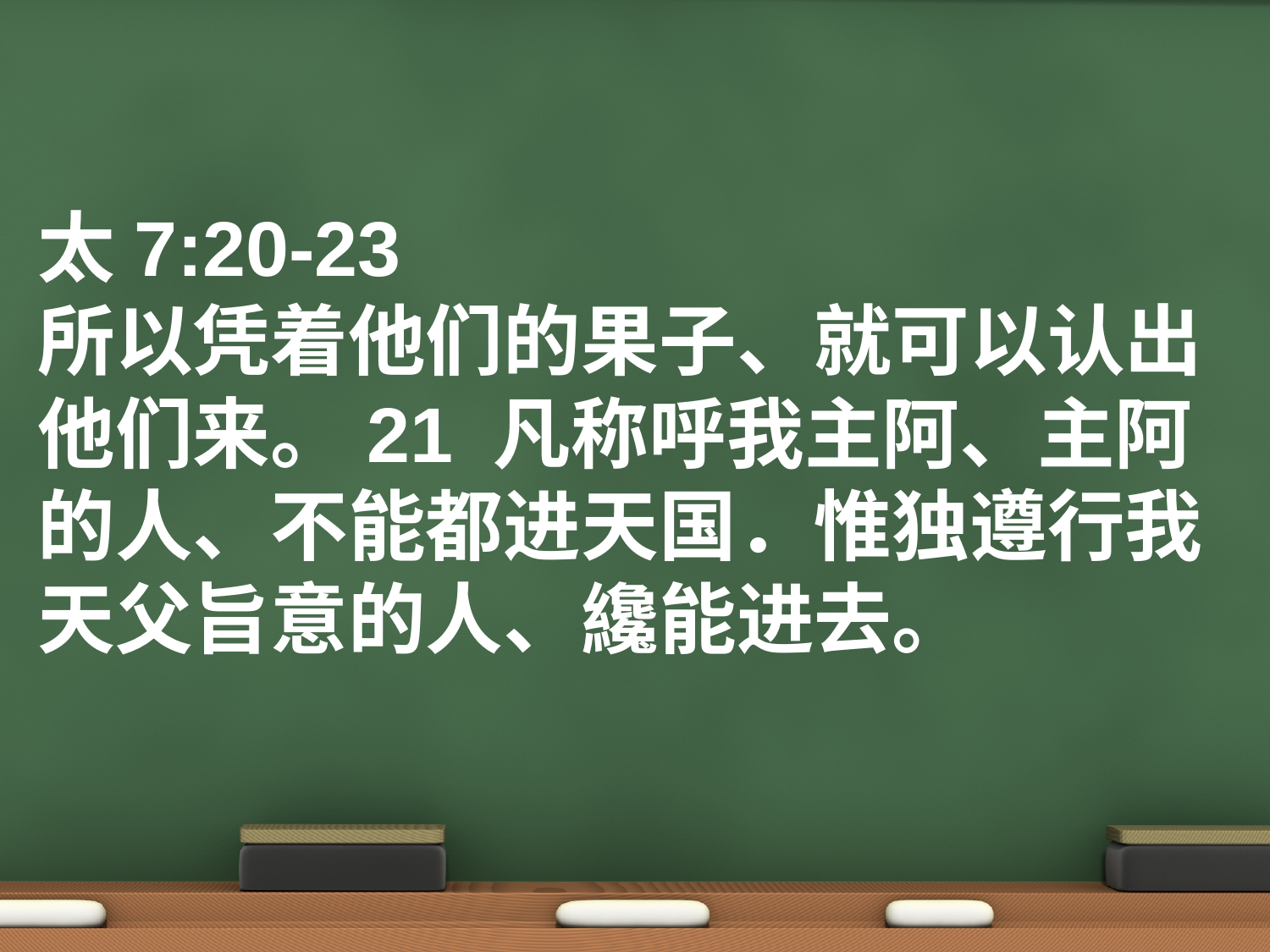

太7:20-23
所以凭着他们的果子、就可以认出他们来。21 凡称呼我主阿、主阿的人、不能都进天国．惟独遵行我天父旨意的人、纔能进去。